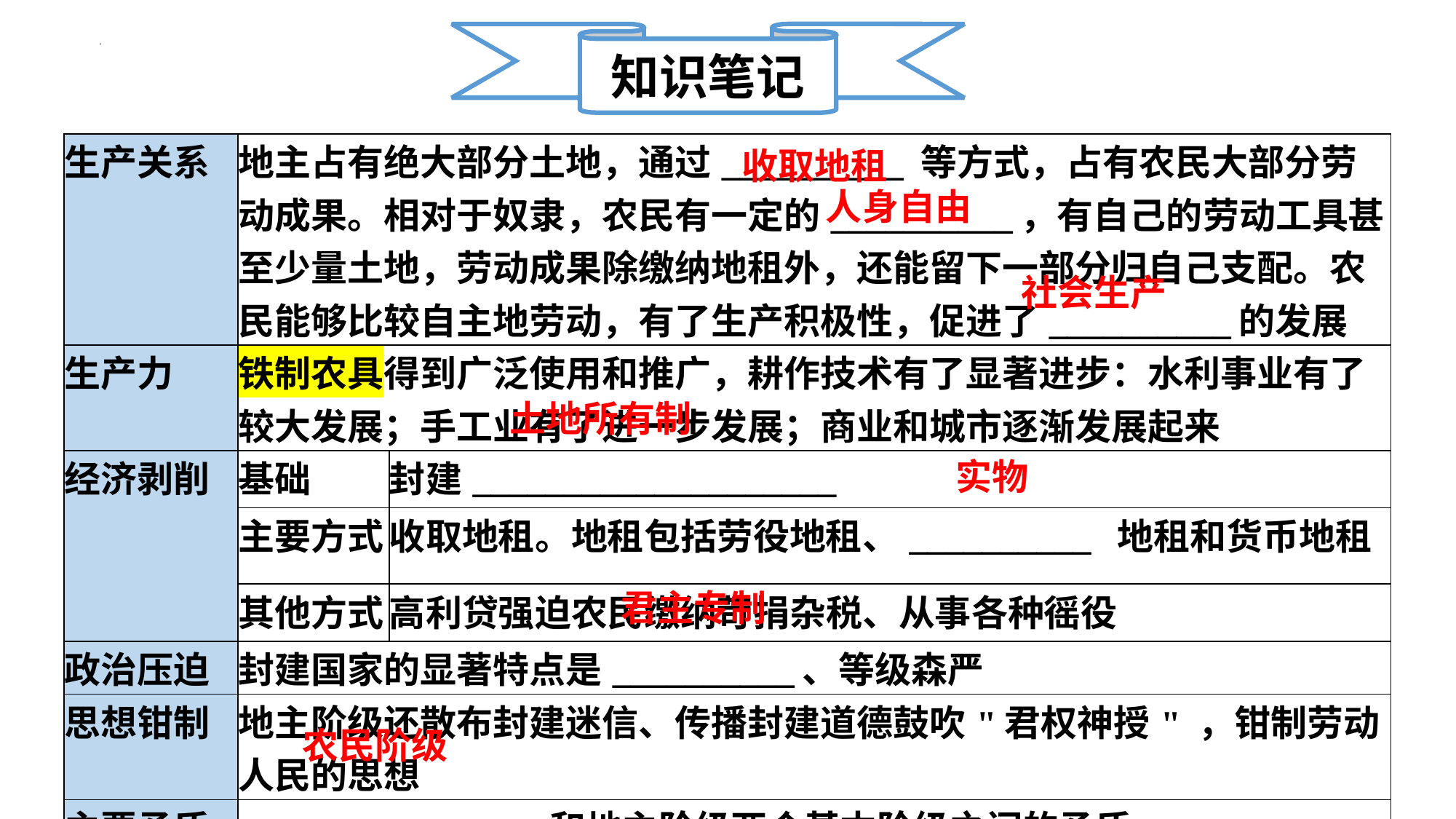

知识笔记
收取地租
| 生产关系 | 地主占有绝大部分土地，通过\_\_\_\_\_\_\_\_\_\_ 等方式，占有农民大部分劳动成果。相对于奴隶，农民有一定的\_\_\_\_\_\_\_\_\_\_，有自己的劳动工具甚至少量土地，劳动成果除缴纳地租外，还能留下一部分归自己支配。农民能够比较自主地劳动，有了生产积极性，促进了\_\_\_\_\_\_\_\_\_\_的发展 |  |
| --- | --- | --- |
| 生产力 | 铁制农具得到广泛使用和推广，耕作技术有了显著进步：水利事业有了较大发展；手工业有了进一步发展；商业和城市逐渐发展起来 |  |
| 经济剥削 | 基础 | 封建\_\_\_\_\_\_\_\_\_\_\_\_\_\_\_\_\_\_\_\_ |
|  | 主要方式 | 收取地租。地租包括劳役地租、\_\_\_\_\_\_\_\_\_\_ 地租和货币地租 |
|  | 其他方式 | 高利贷强迫农民缴纳苛捐杂税、从事各种徭役 |
| 政治压迫 | 封建国家的显著特点是\_\_\_\_\_\_\_\_\_\_、等级森严 |  |
| 思想钳制 | 地主阶级还散布封建迷信、传播封建道德鼓吹"君权神授" ，钳制劳动人民的思想 |  |
| 主要矛盾 | \_\_\_\_\_\_\_\_\_\_\_\_\_\_ 和地主阶级两个基本阶级之间的矛盾 |  |
人身自由
社会生产
土地所有制
实物
君主专制
农民阶级